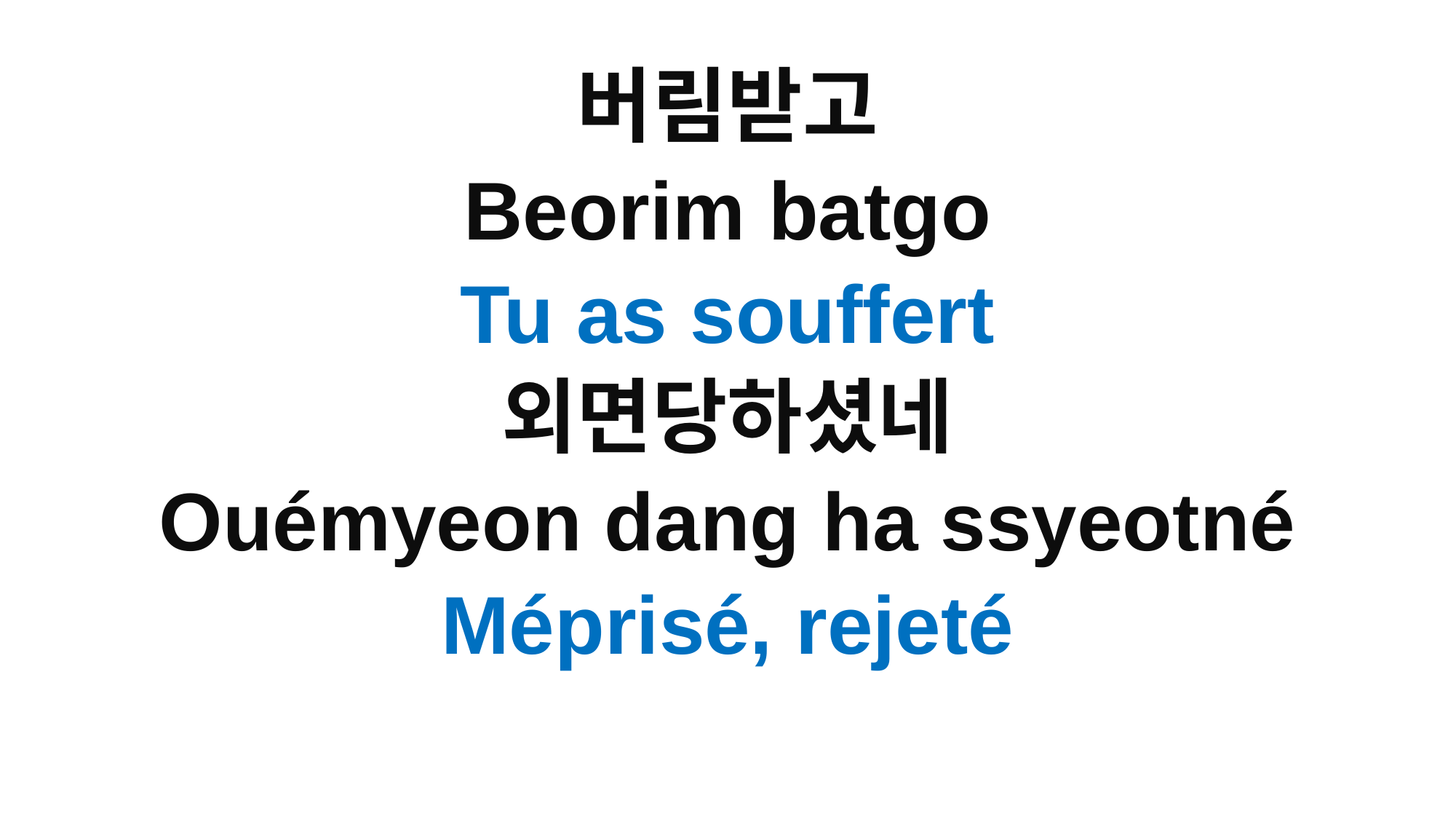

버림받고
Beorim batgo
Tu as souffert
외면당하셨네
Ouémyeon dang ha ssyeotné
Méprisé, rejeté